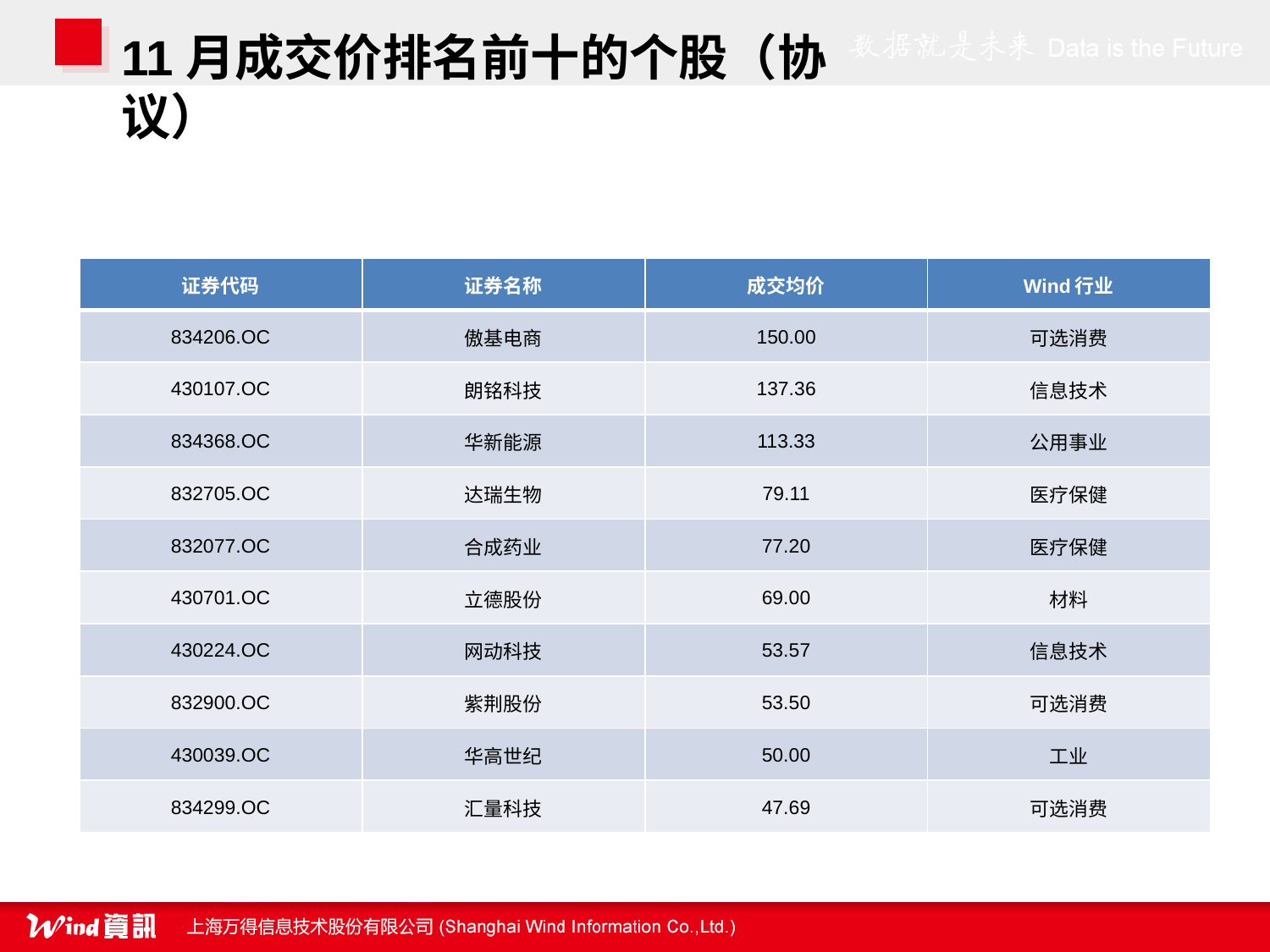

11月成交价排名前十的个股（协议）
| 证券代码 | 证券名称 | 成交均价 | Wind行业 |
| --- | --- | --- | --- |
| 834206.OC | 傲基电商 | 150.00 | 可选消费 |
| 430107.OC | 朗铭科技 | 137.36 | 信息技术 |
| 834368.OC | 华新能源 | 113.33 | 公用事业 |
| 832705.OC | 达瑞生物 | 79.11 | 医疗保健 |
| 832077.OC | 合成药业 | 77.20 | 医疗保健 |
| 430701.OC | 立德股份 | 69.00 | 材料 |
| 430224.OC | 网动科技 | 53.57 | 信息技术 |
| 832900.OC | 紫荆股份 | 53.50 | 可选消费 |
| 430039.OC | 华高世纪 | 50.00 | 工业 |
| 834299.OC | 汇量科技 | 47.69 | 可选消费 |